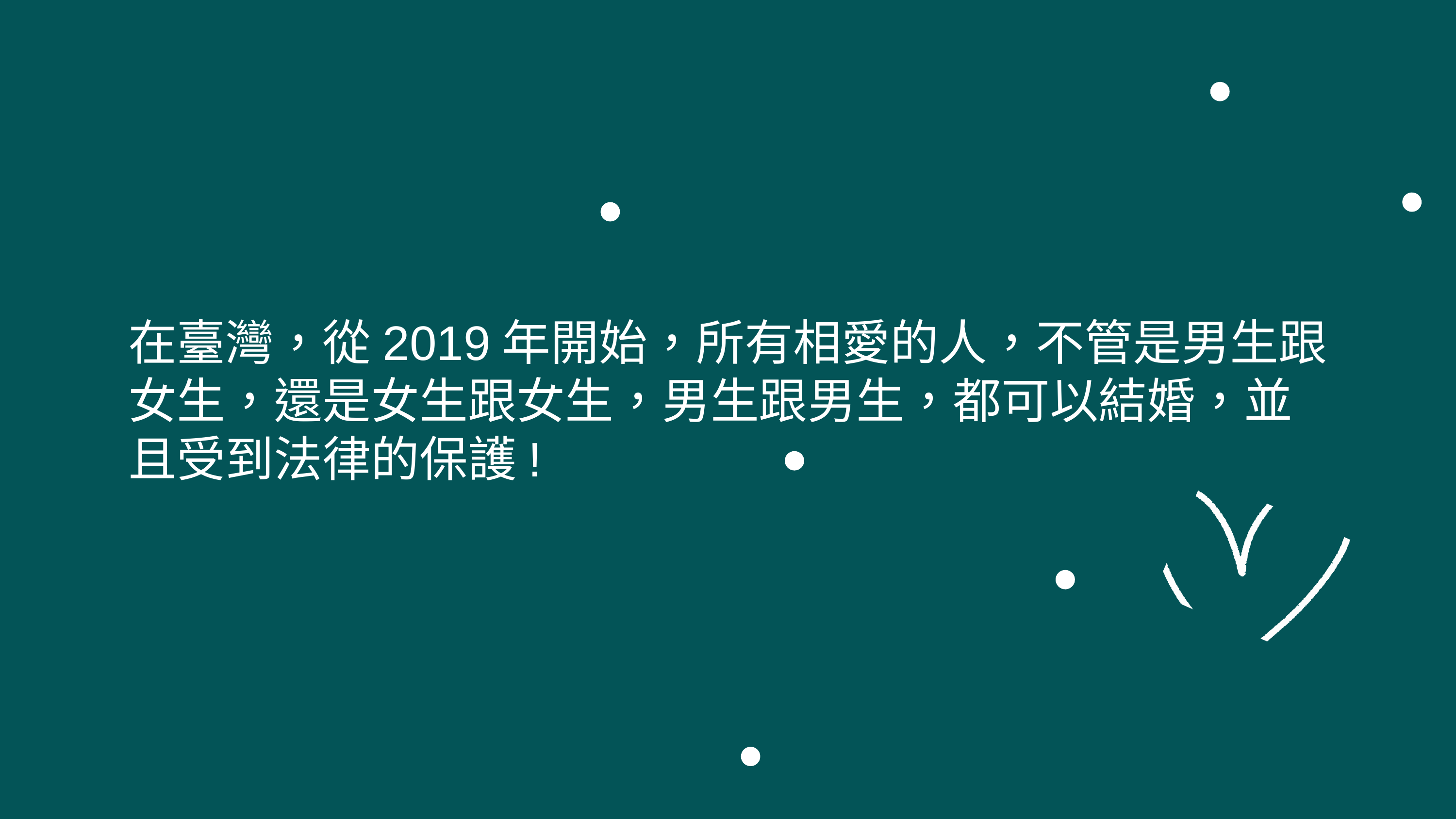

在臺灣，從2019年開始，所有相愛的人，不管是男生跟女生，還是女生跟女生，男生跟男生，都可以結婚，並且受到法律的保護!